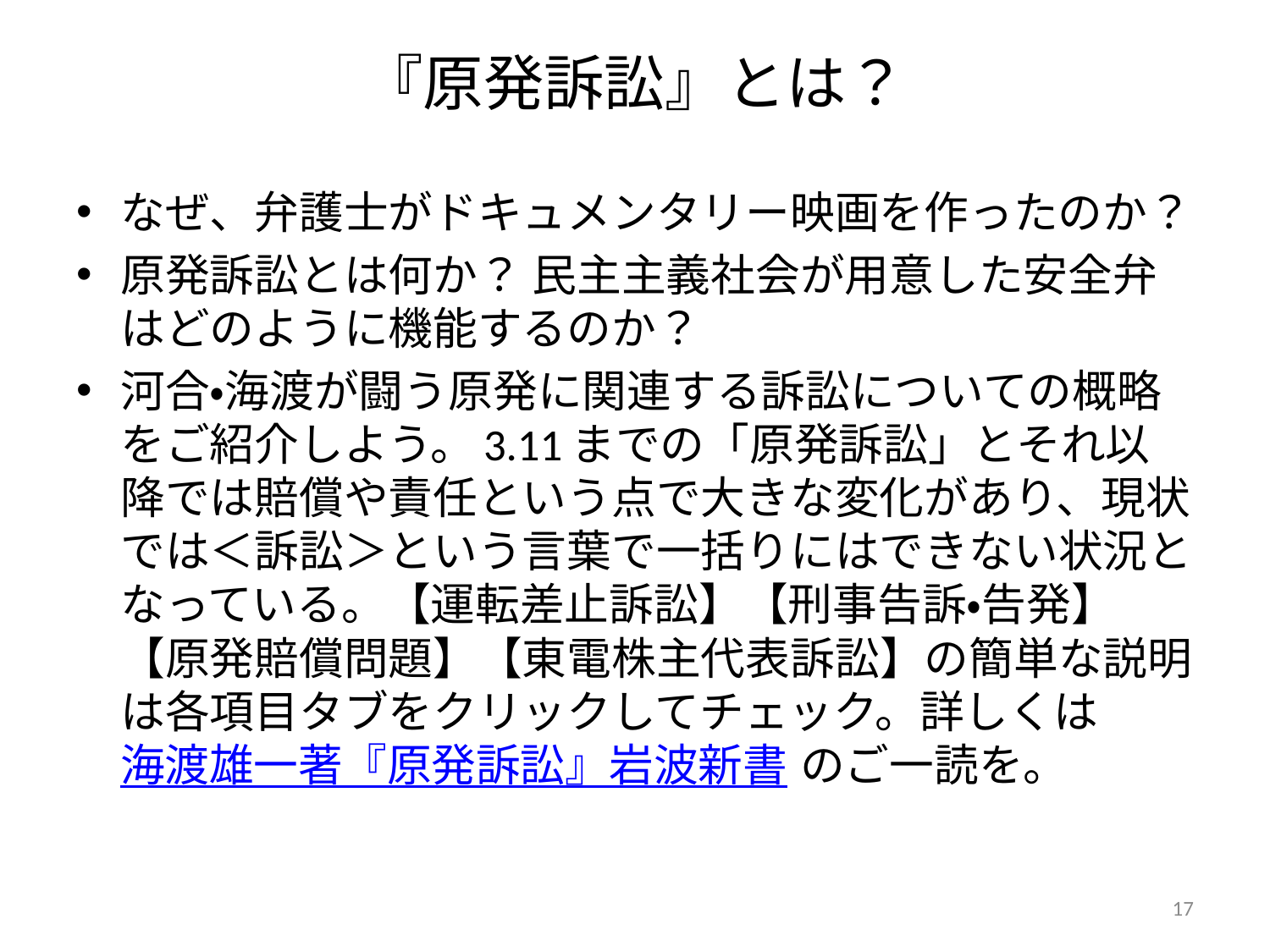

# 『原発訴訟』とは？
なぜ、弁護士がドキュメンタリー映画を作ったのか？
原発訴訟とは何か？ 民主主義社会が用意した安全弁はどのように機能するのか？
河合・海渡が闘う原発に関連する訴訟についての概略をご紹介しよう。3.11までの「原発訴訟」とそれ以降では賠償や責任という点で大きな変化があり、現状では＜訴訟＞という言葉で一括りにはできない状況となっている。【運転差止訴訟】【刑事告訴・告発】【原発賠償問題】【東電株主代表訴訟】の簡単な説明は各項目タブをクリックしてチェック。詳しくは海渡雄一著『原発訴訟』岩波新書 のご一読を。

17